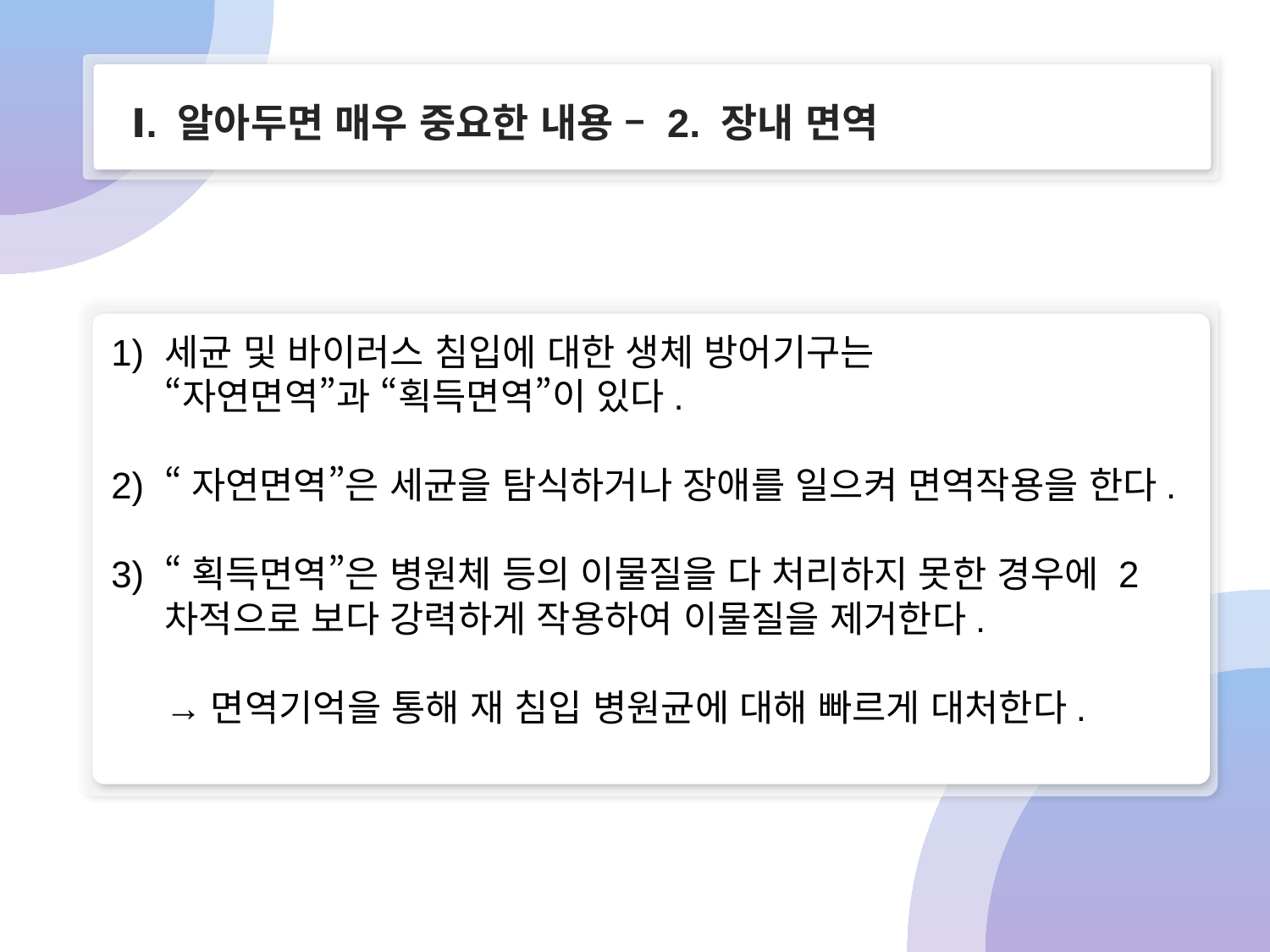

Ⅰ. 알아두면 매우 중요한 내용 – 2. 장내 면역

세균 및 바이러스 침입에 대한 생체 방어기구는
“자연면역”과 “획득면역”이 있다.

“자연면역”은 세균을 탐식하거나 장애를 일으켜 면역작용을 한다.

“획득면역”은 병원체 등의 이물질을 다 처리하지 못한 경우에 2차적으로 보다 강력하게 작용하여 이물질을 제거한다.
→면역기억을 통해 재 침입 병원균에 대해 빠르게 대처한다.

VISION